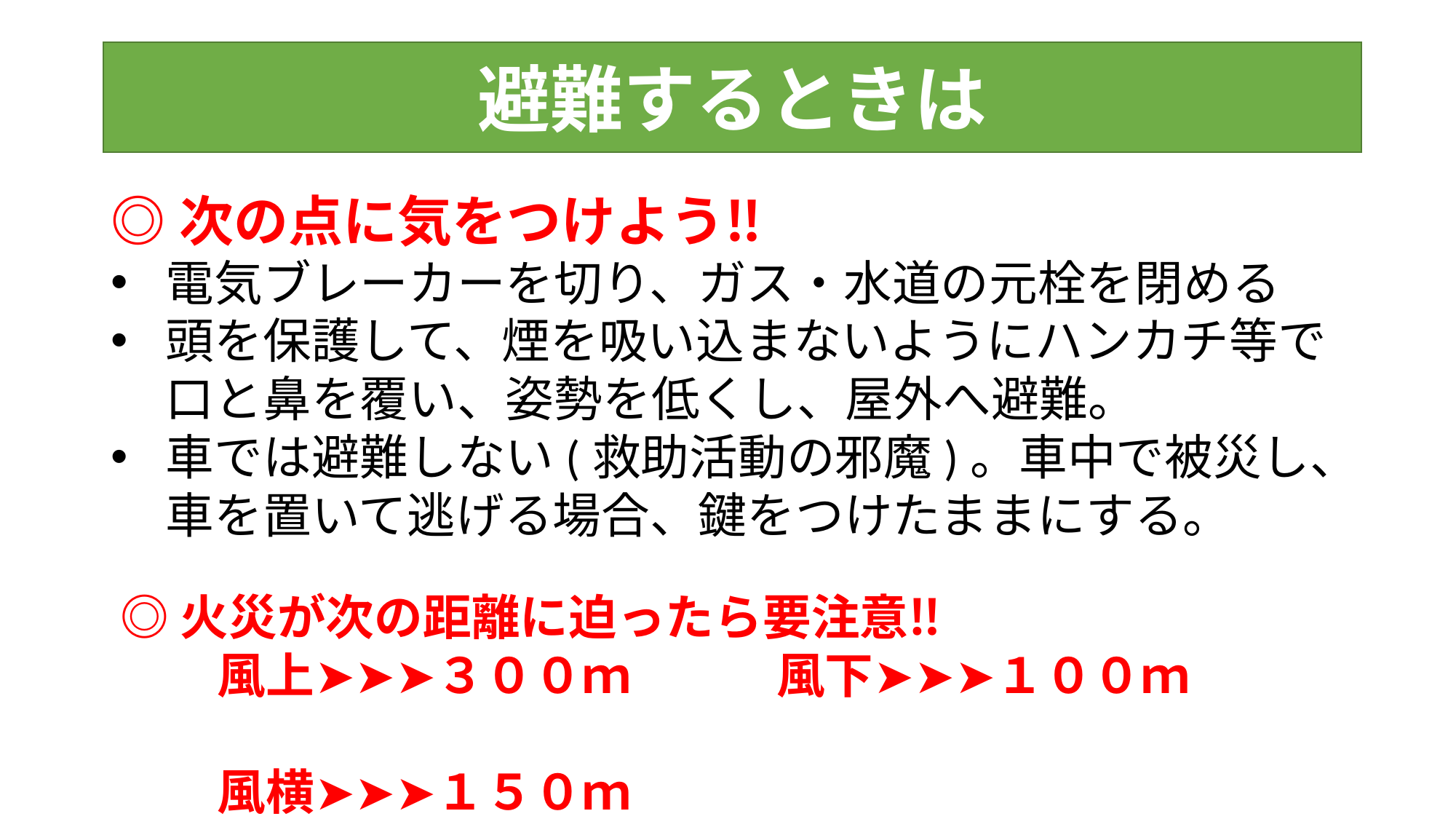

避難するときは
◎次の点に気をつけよう‼
電気ブレーカーを切り、ガス・水道の元栓を閉める
頭を保護して、煙を吸い込まないようにハンカチ等で口と鼻を覆い、姿勢を低くし、屋外へ避難。
車では避難しない(救助活動の邪魔)。車中で被災し、車を置いて逃げる場合、鍵をつけたままにする。
◎火災が次の距離に迫ったら要注意‼
　　風上➤➤➤３００ｍ　　　風下➤➤➤１００ｍ
　　風横➤➤➤１５０ｍ